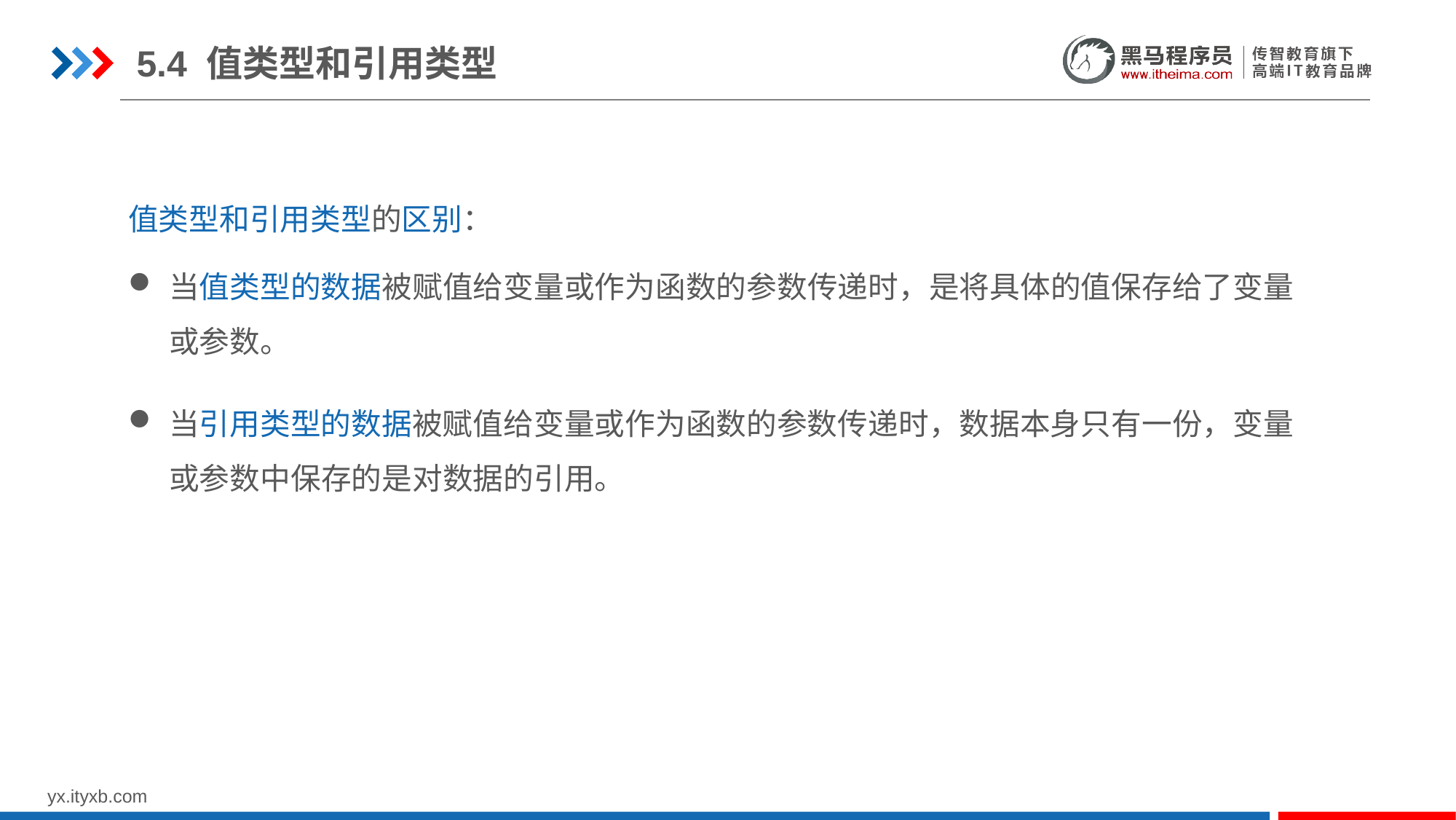

5.4 值类型和引用类型
值类型和引用类型的区别：

当值类型的数据被赋值给变量或作为函数的参数传递时，是将具体的值保存给了变量或参数。

当引用类型的数据被赋值给变量或作为函数的参数传递时，数据本身只有一份，变量或参数中保存的是对数据的引用。